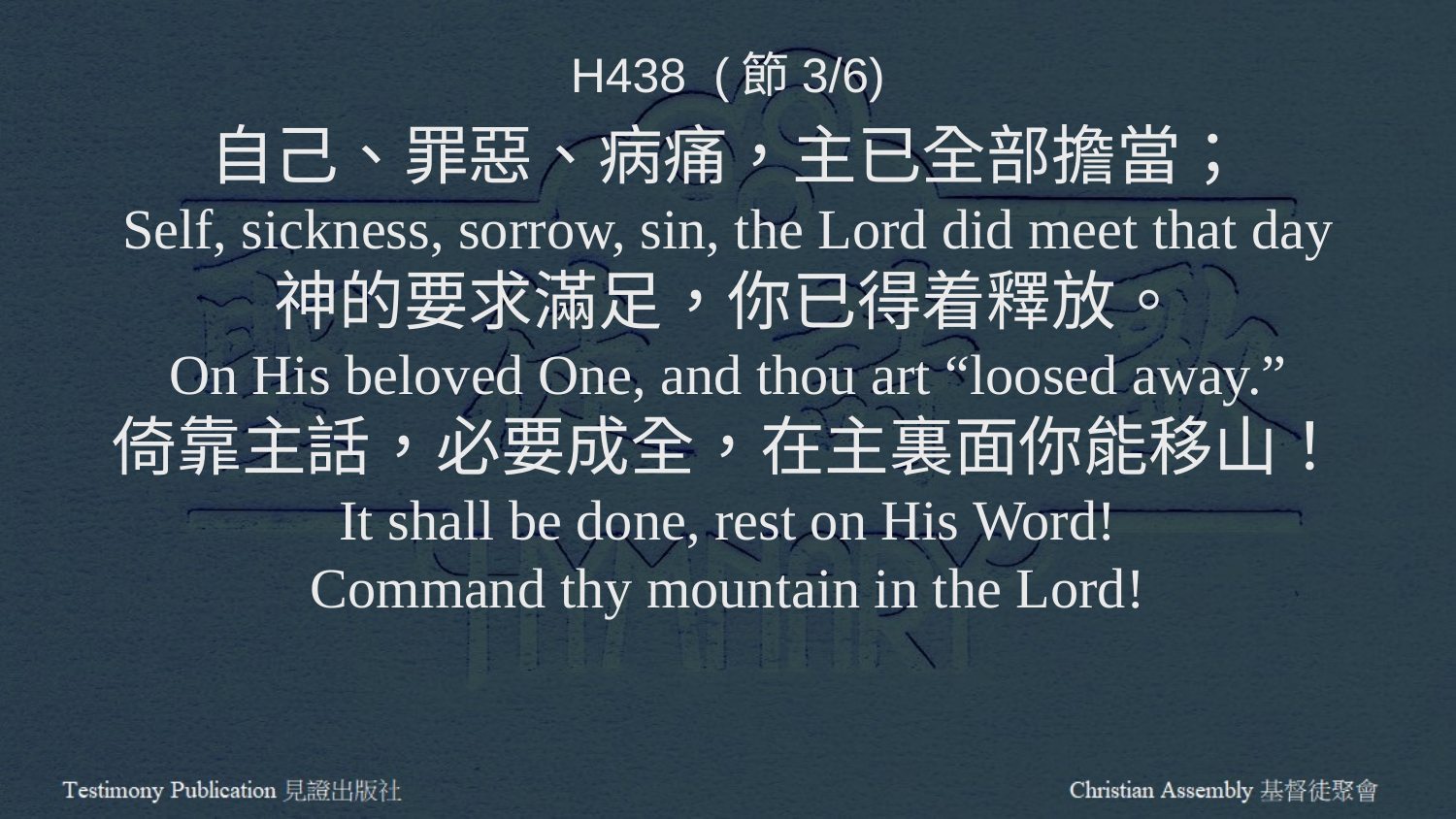

H438  (節3/6)
自己、罪惡、病痛，主已全部擔當；
Self, sickness, sorrow, sin, the Lord did meet that day
神的要求滿足，你已得着釋放。
On His beloved One, and thou art “loosed away.”
倚靠主話，必要成全，在主裏面你能移山！
It shall be done, rest on His Word!
Command thy mountain in the Lord!